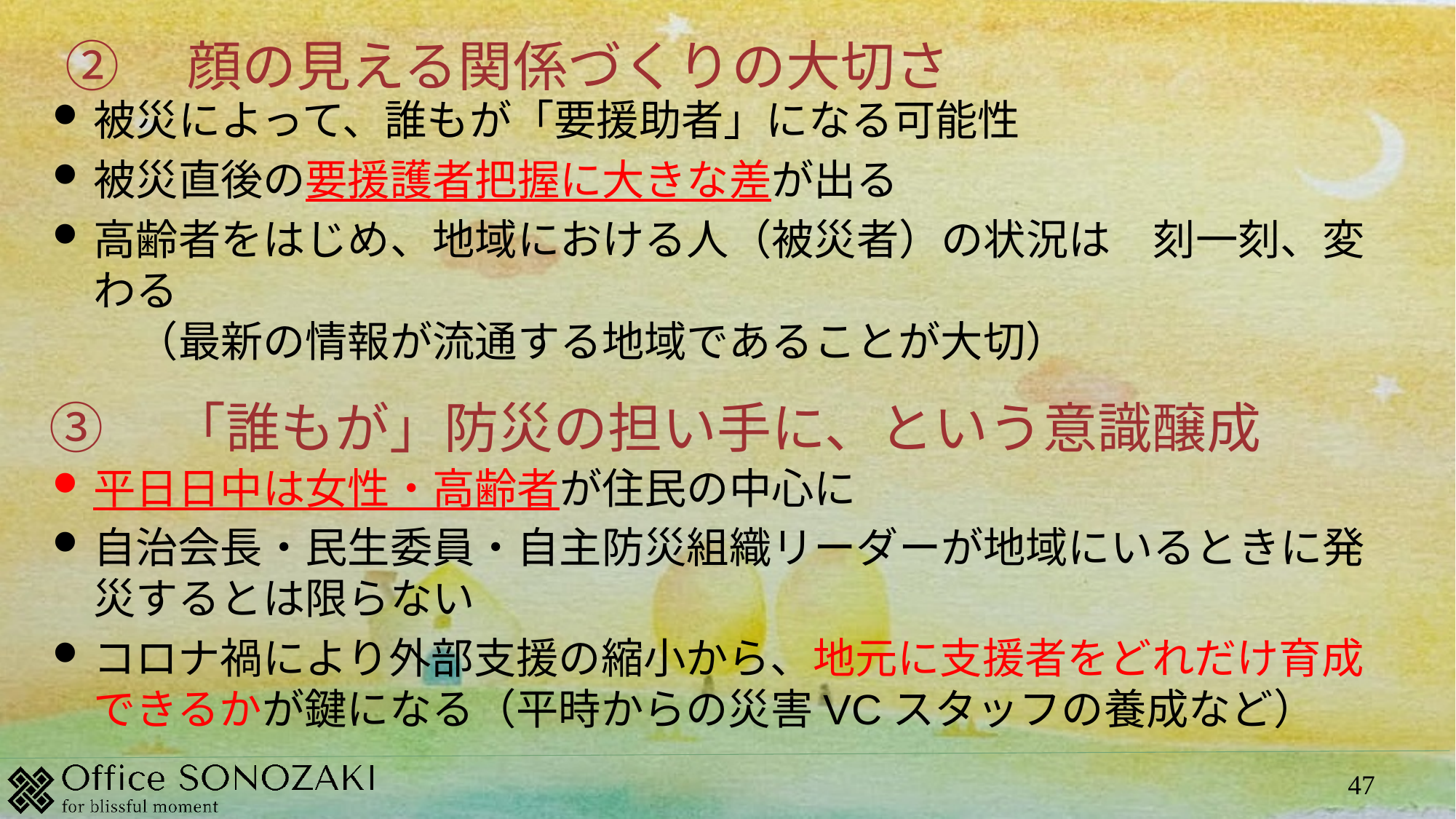

②　顔の見える関係づくりの大切さ
被災によって、誰もが「要援助者」になる可能性
被災直後の要援護者把握に大きな差が出る
高齢者をはじめ、地域における人（被災者）の状況は　刻一刻、変わる
　（最新の情報が流通する地域であることが大切）
③　「誰もが」防災の担い手に、という意識醸成
平日日中は女性・高齢者が住民の中心に
自治会長・民生委員・自主防災組織リーダーが地域にいるときに発災するとは限らない
コロナ禍により外部支援の縮小から、地元に支援者をどれだけ育成できるかが鍵になる（平時からの災害VCスタッフの養成など）
47